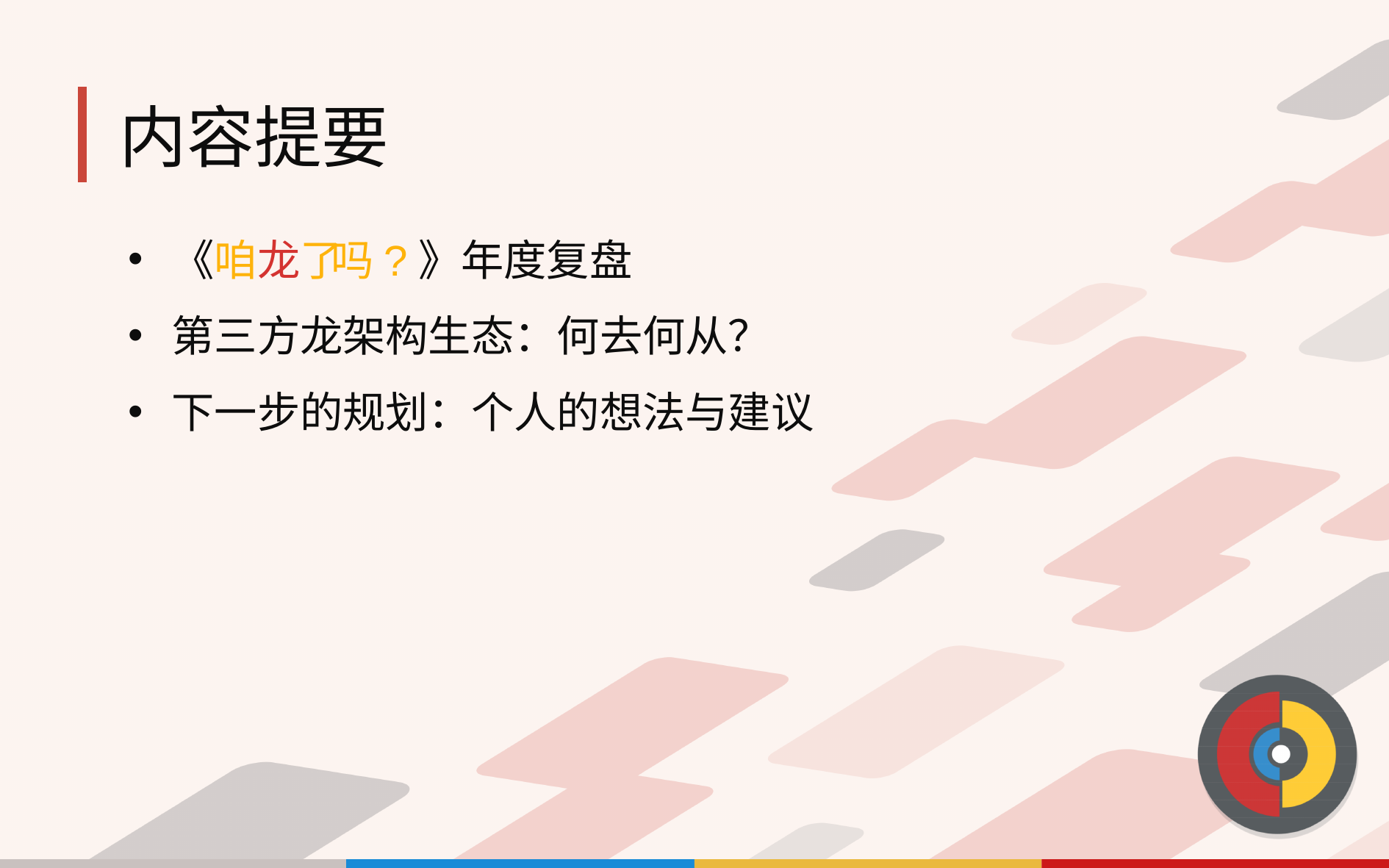

# 内容提要
《咱龙了吗?》年度复盘
第三方龙架构生态：何去何从？
下一步的规划：个人的想法与建议